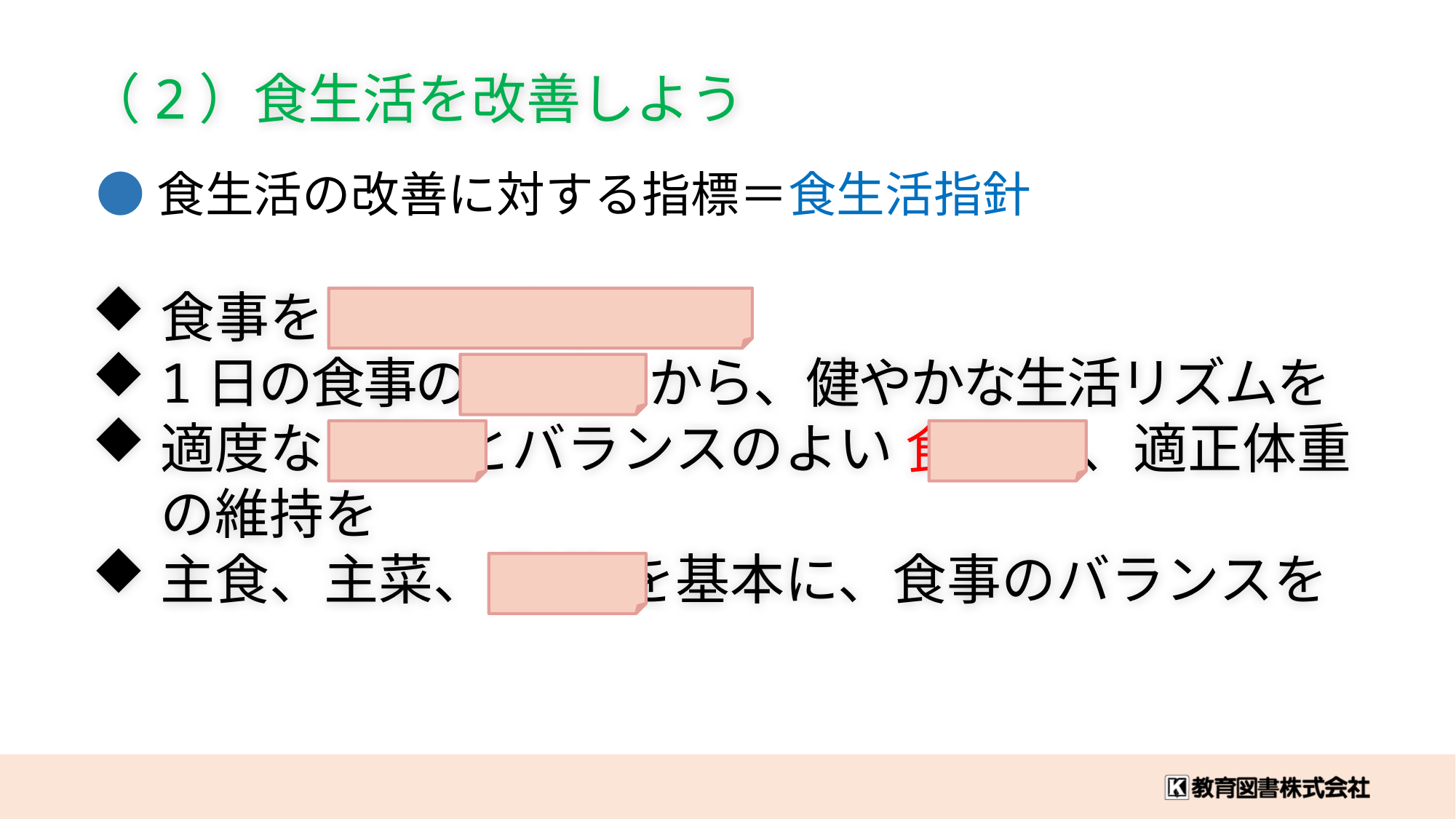

（2）食生活を改善しよう
●食生活の改善に対する指標＝食生活指針
食事を 楽しみましょう
1日の食事の リズム から、健やかな生活リズムを
適度な 運動 とバランスのよい 食事 で、適正体重の維持を
主食、主菜、 副菜 を基本に、食事のバランスを